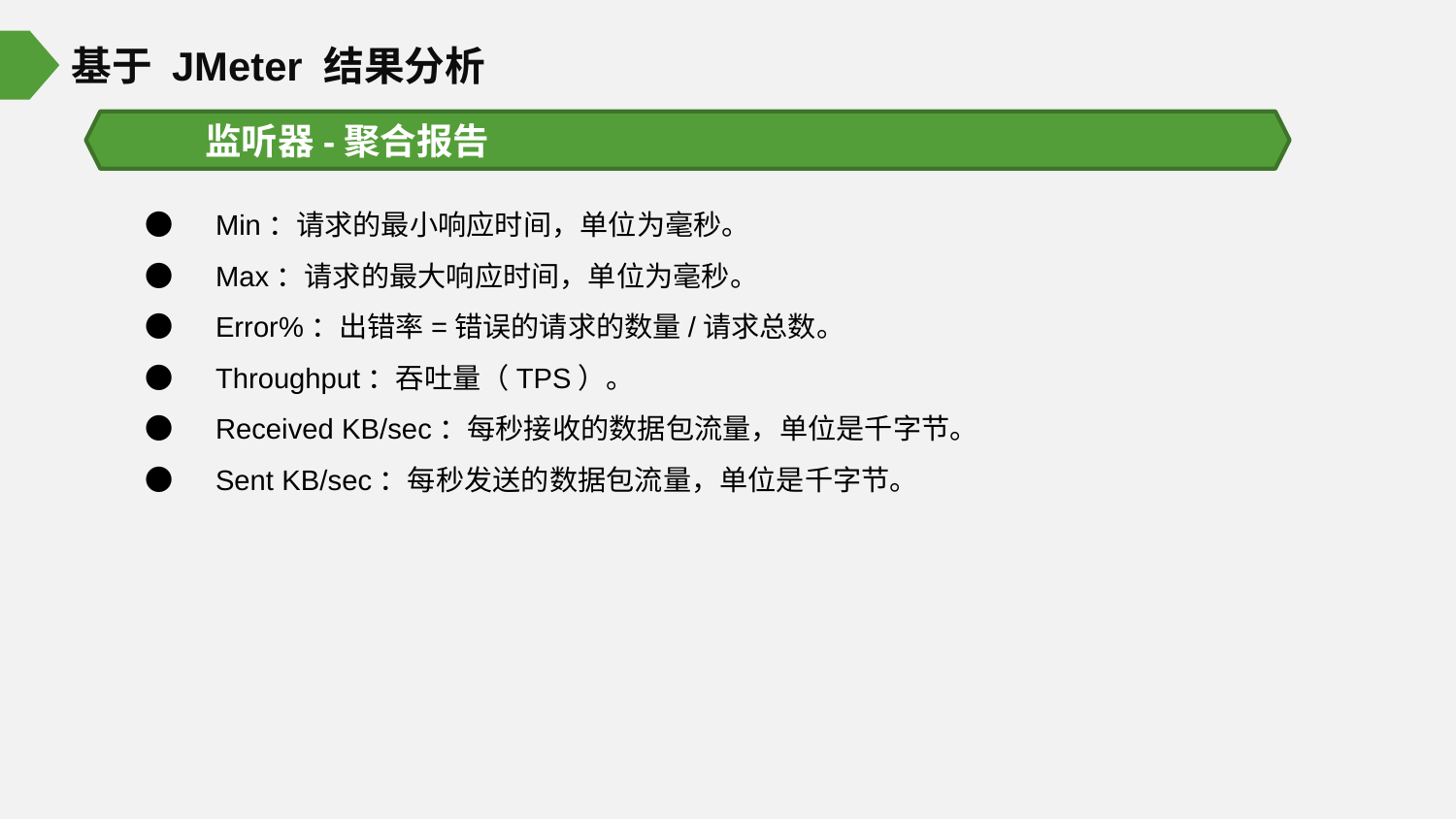

基于 JMeter 结果分析
监听器-聚合报告
●　Min：请求的最小响应时间，单位为毫秒。
●　Max：请求的最大响应时间，单位为毫秒。
●　Error%：出错率=错误的请求的数量/请求总数。
●　Throughput：吞吐量（TPS）。
●　Received KB/sec：每秒接收的数据包流量，单位是千字节。
●　Sent KB/sec：每秒发送的数据包流量，单位是千字节。